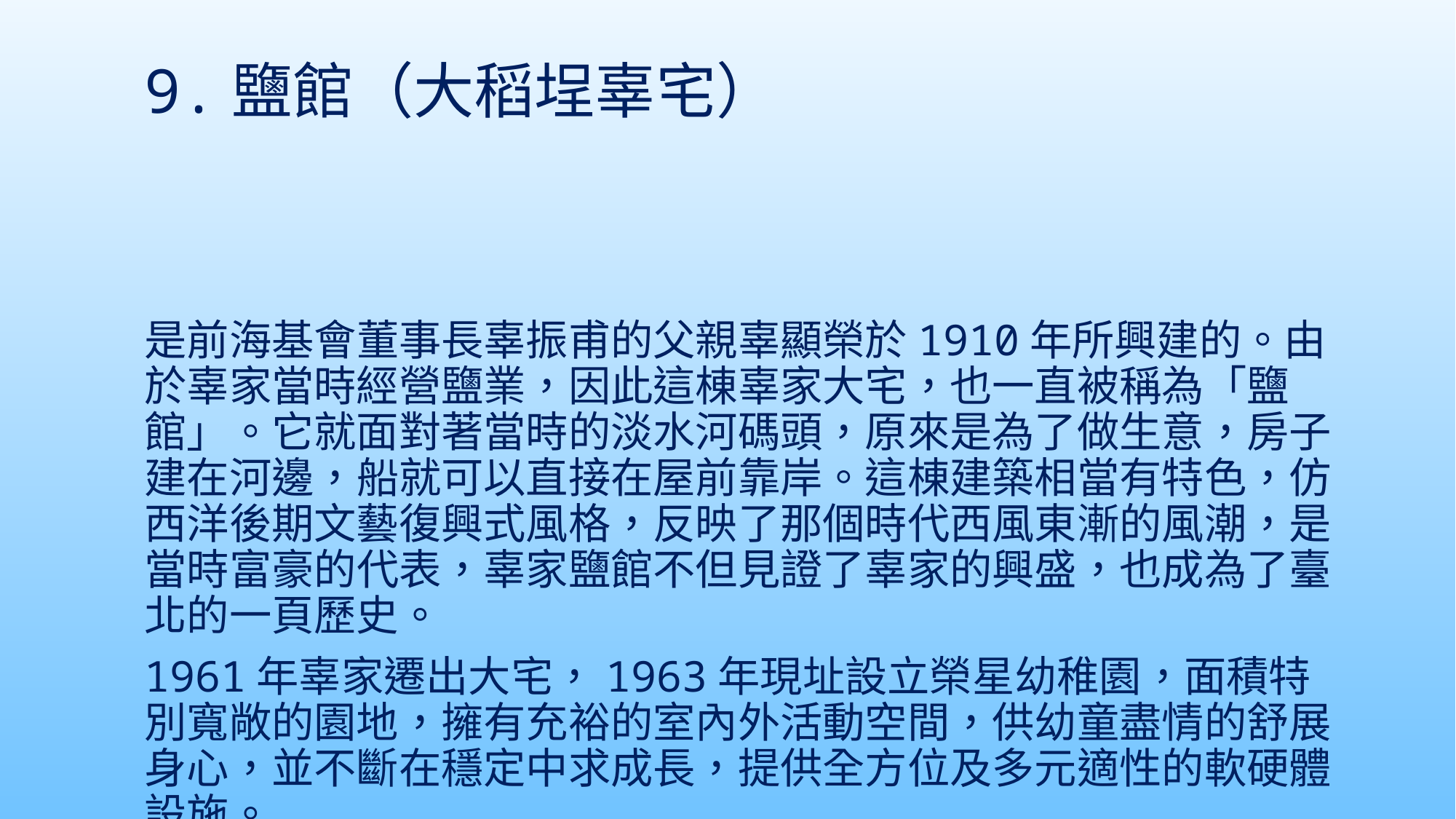

# 9.鹽館（大稻埕辜宅）
是前海基會董事長辜振甫的父親辜顯榮於1910年所興建的。由於辜家當時經營鹽業，因此這棟辜家大宅，也一直被稱為「鹽館」。它就面對著當時的淡水河碼頭，原來是為了做生意，房子建在河邊，船就可以直接在屋前靠岸。這棟建築相當有特色，仿西洋後期文藝復興式風格，反映了那個時代西風東漸的風潮，是當時富豪的代表，辜家鹽館不但見證了辜家的興盛，也成為了臺北的一頁歷史。
1961年辜家遷出大宅，1963年現址設立榮星幼稚園，面積特別寬敞的園地，擁有充裕的室內外活動空間，供幼童盡情的舒展身心，並不斷在穩定中求成長，提供全方位及多元適性的軟硬體設施。